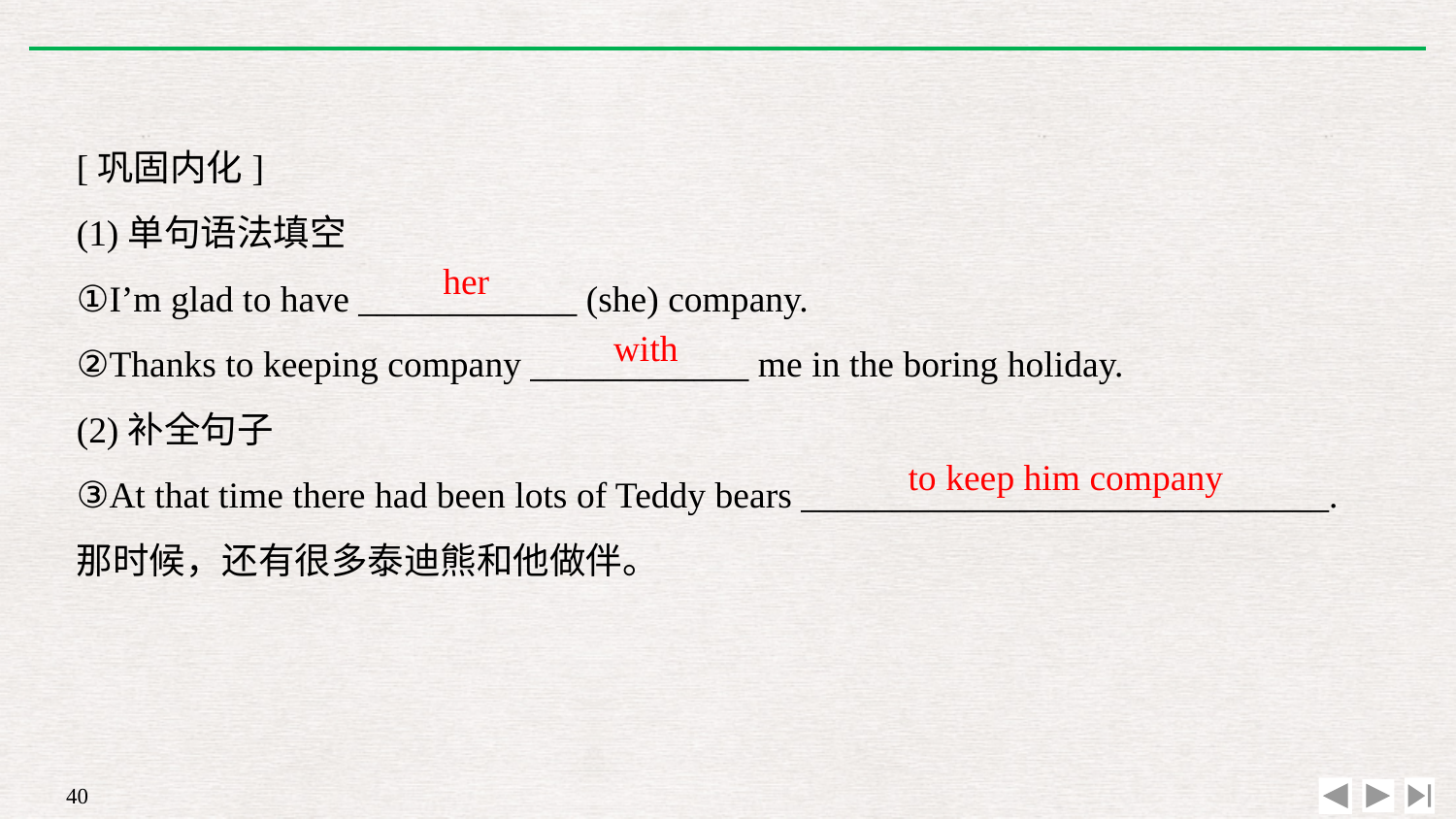

[巩固内化]
(1)单句语法填空
①I’m glad to have ____________ (she) company.
②Thanks to keeping company ____________ me in the boring holiday.
(2)补全句子
③At that time there had been lots of Teddy bears _____________________________.
那时候，还有很多泰迪熊和他做伴。
her
with
to keep him company